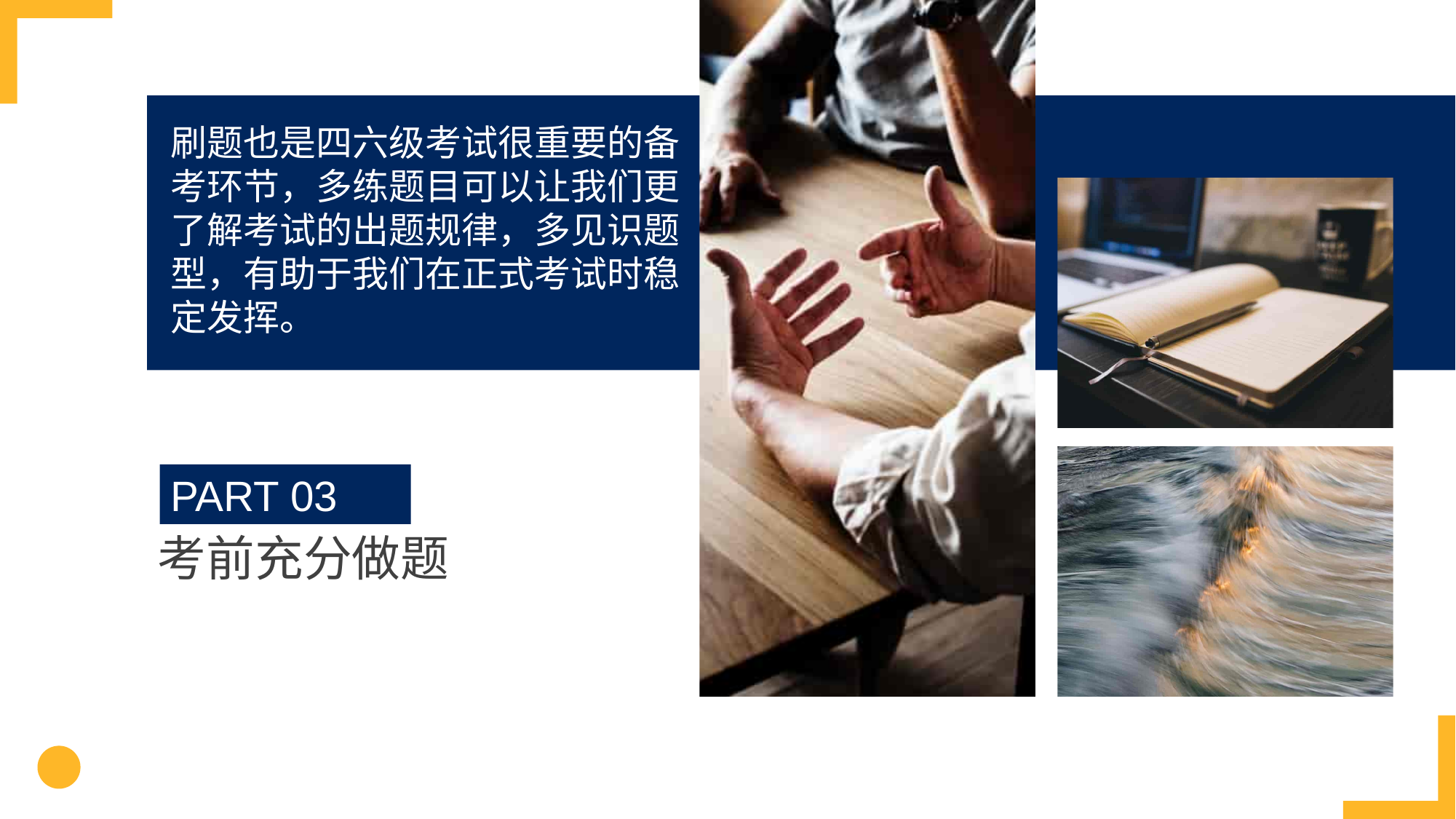

刷题也是四六级考试很重要的备考环节，多练题目可以让我们更了解考试的出题规律，多见识题型，有助于我们在正式考试时稳定发挥。

考前充分做题
PART 03